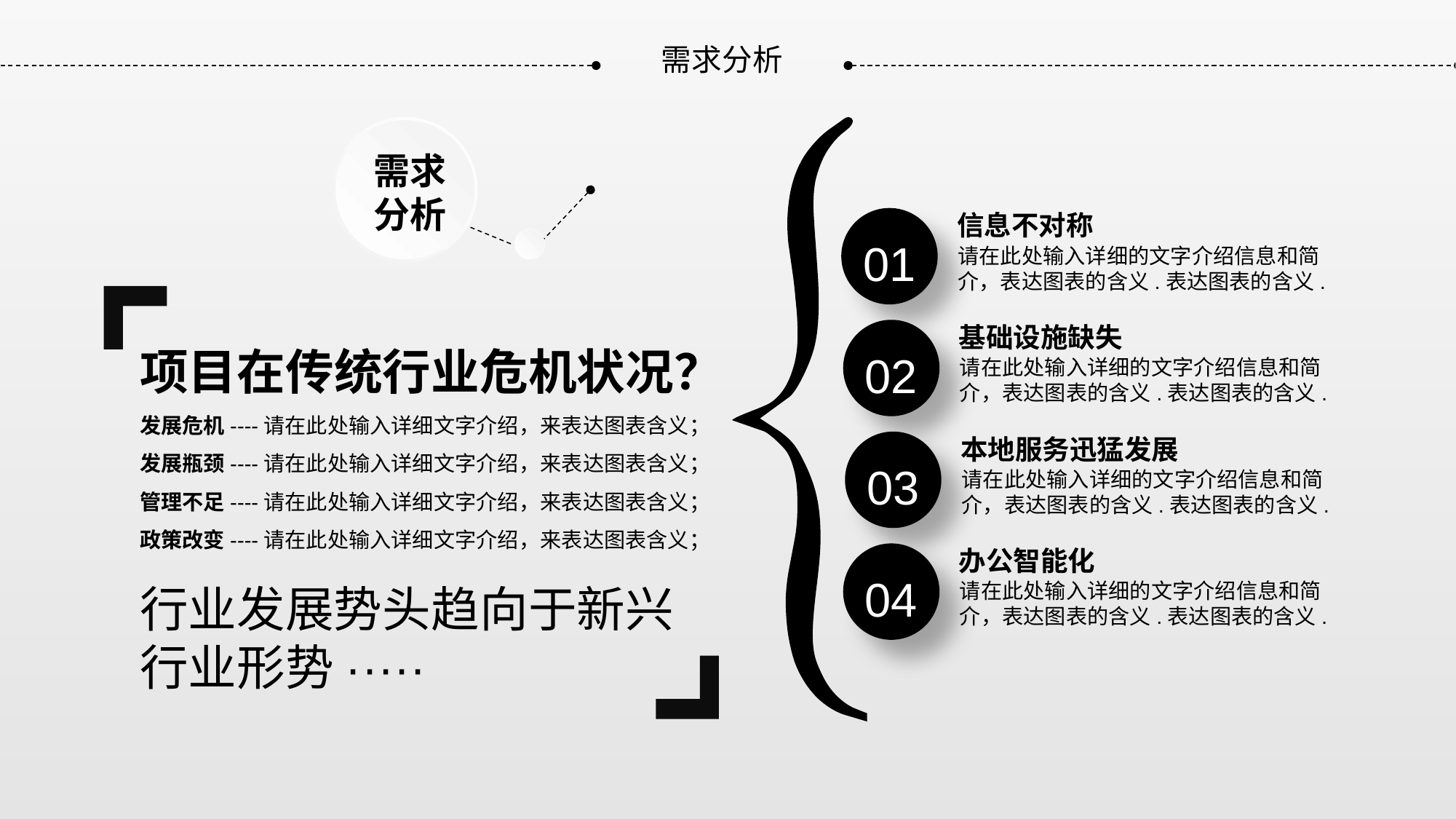

需求分析

需求
分析
信息不对称

01
请在此处输入详细的文字介绍信息和简介，表达图表的含义.表达图表的含义.

项目在传统行业危机状况？
发展危机----请在此处输入详细文字介绍，来表达图表含义；
发展瓶颈----请在此处输入详细文字介绍，来表达图表含义；
管理不足----请在此处输入详细文字介绍，来表达图表含义；
政策改变----请在此处输入详细文字介绍，来表达图表含义；

基础设施缺失

02
请在此处输入详细的文字介绍信息和简介，表达图表的含义.表达图表的含义.

本地服务迅猛发展

03
请在此处输入详细的文字介绍信息和简介，表达图表的含义.表达图表的含义.

办公智能化

04
请在此处输入详细的文字介绍信息和简介，表达图表的含义.表达图表的含义.

行业发展势头趋向于新兴
行业形势·····